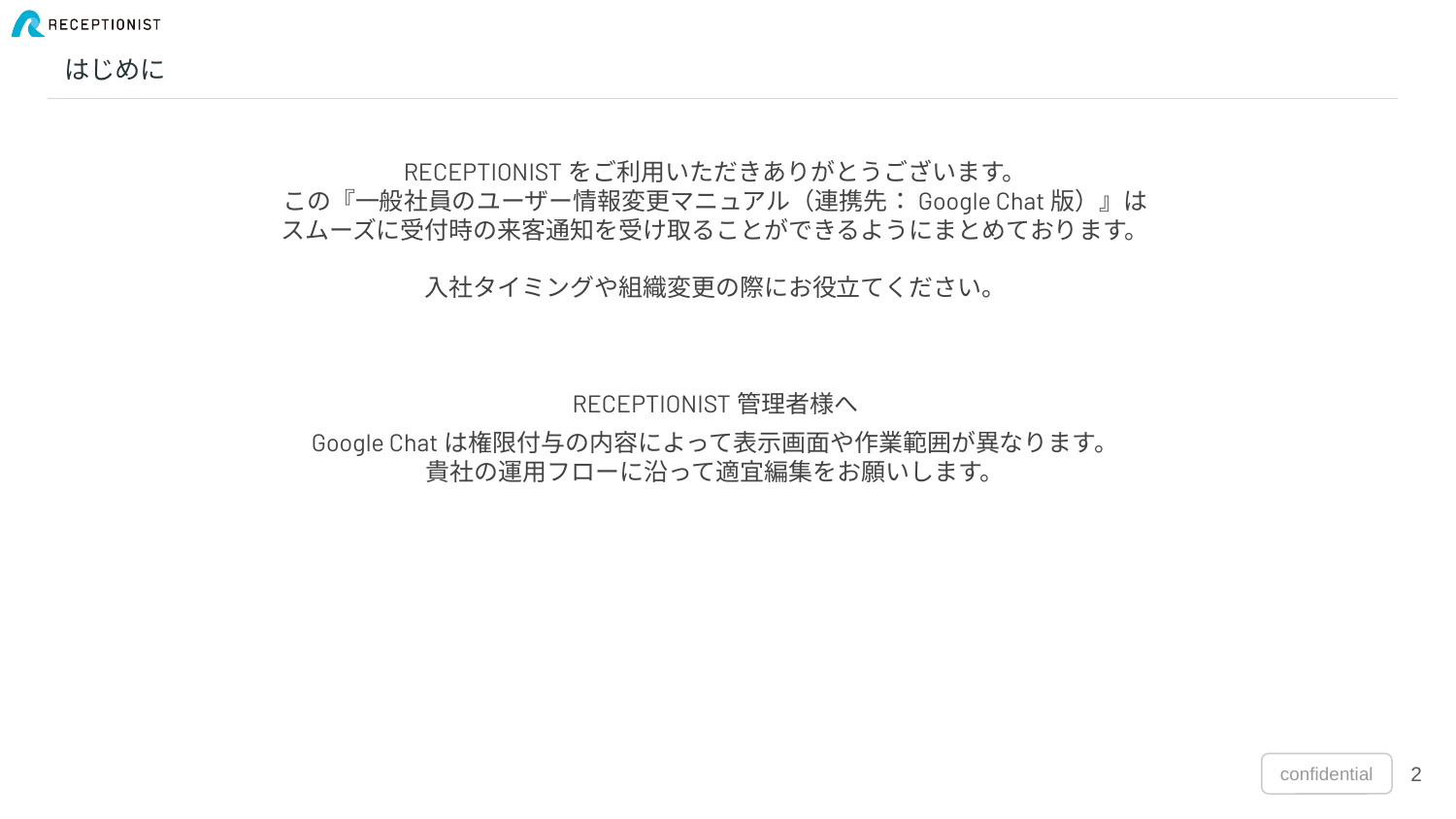

# はじめに
RECEPTIONISTをご利用いただきありがとうございます。
この『一般社員のユーザー情報変更マニュアル（連携先：Google Chat版）』は
スムーズに受付時の来客通知を受け取ることができるようにまとめております。

入社タイミングや組織変更の際にお役立てください。

RECEPTIONIST管理者様へ

Google Chatは権限付与の内容によって表示画面や作業範囲が異なります。
貴社の運用フローに沿って適宜編集をお願いします。
2